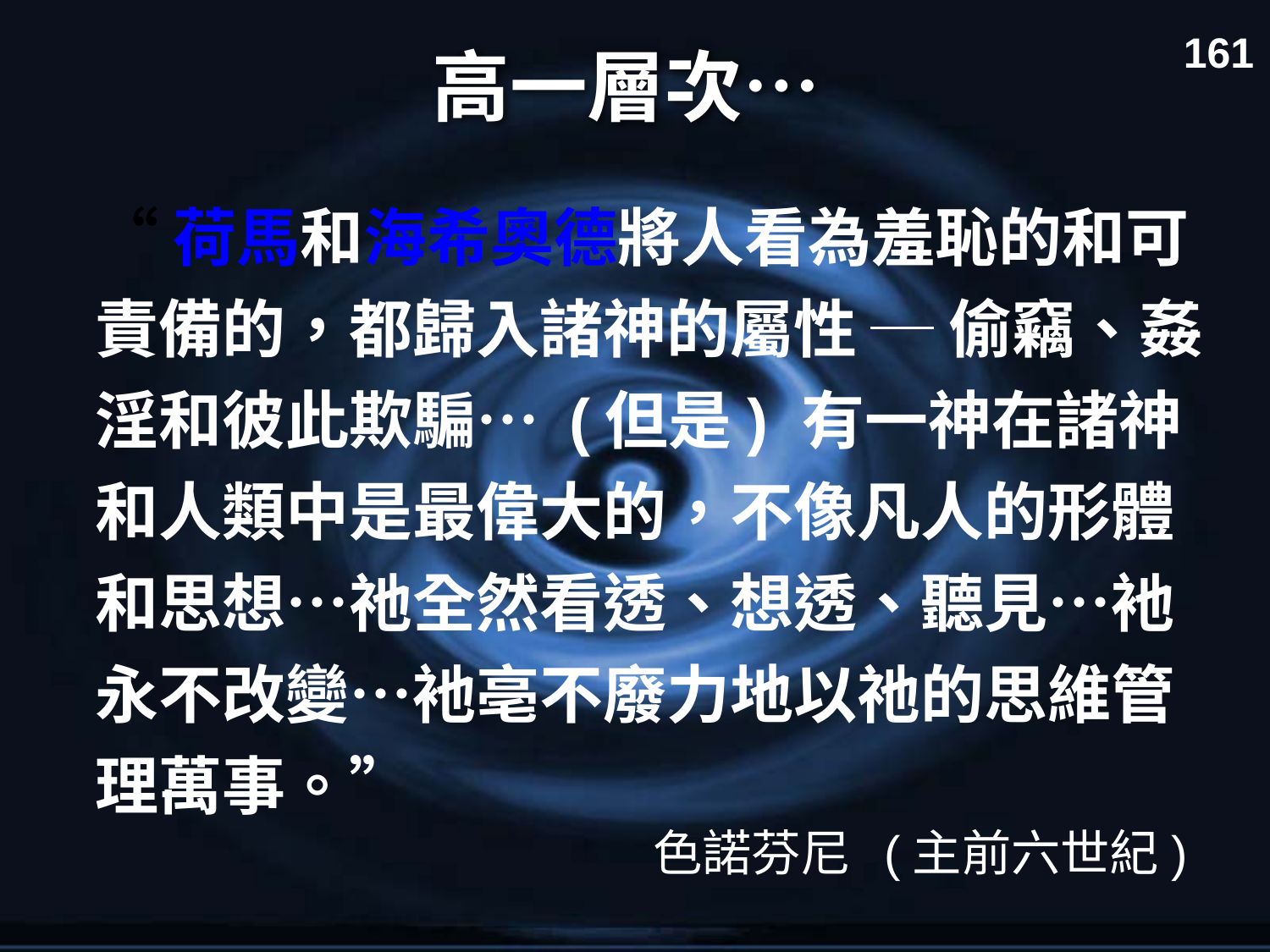

161
# 高一層次…
“荷馬和海希奧德將人看為羞恥的和可責備的，都歸入諸神的屬性 ─ 偷竊、姦淫和彼此欺騙… (但是) 有一神在諸神和人類中是最偉大的，不像凡人的形體和思想…祂全然看透、想透、聽見…衪永不改變…衪亳不廢力地以祂的思維管理萬事。”
色諾芬尼  (主前六世紀)